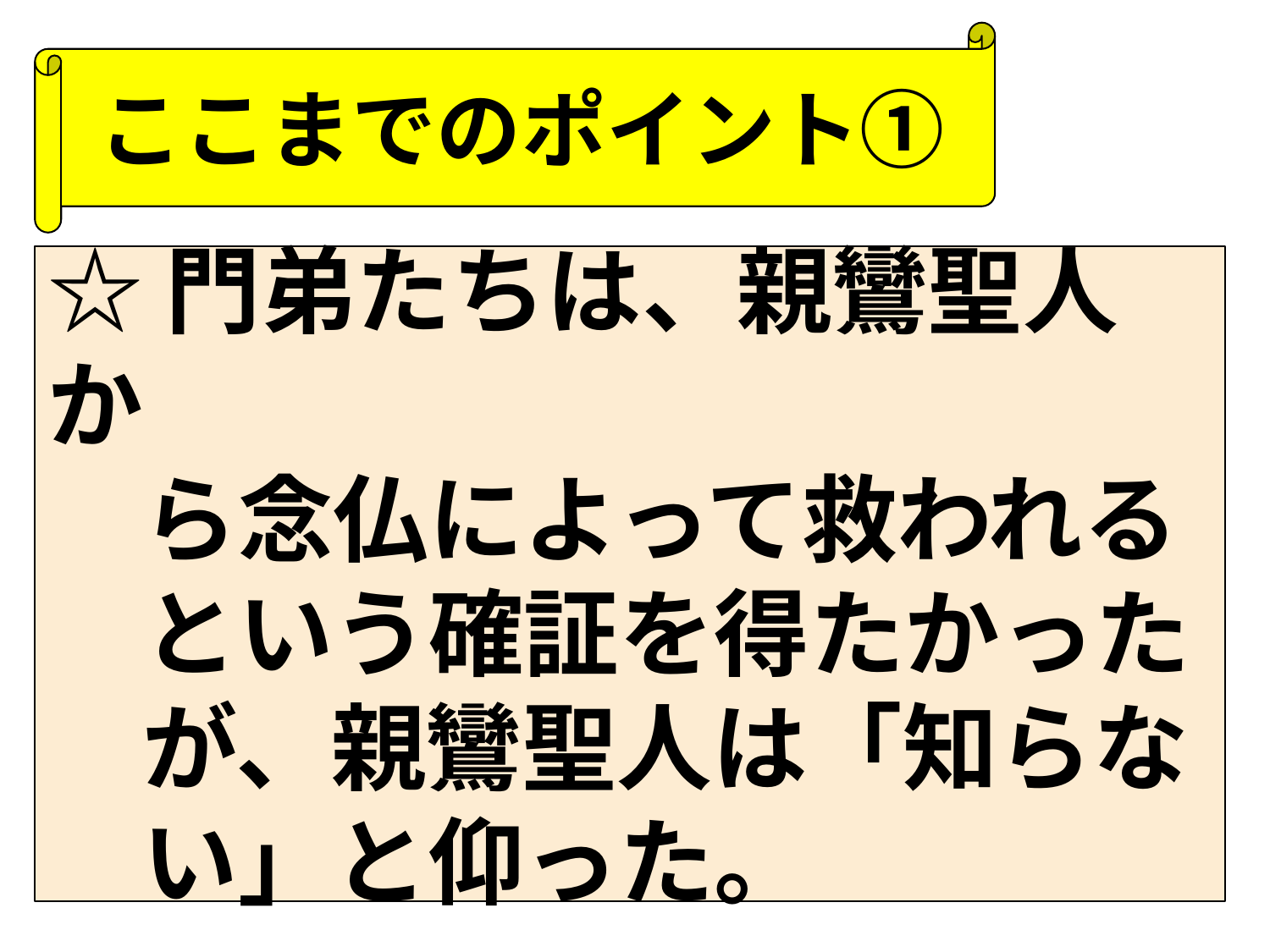

ここまでのポイント①
☆門弟たちは、親鸞聖人か
　ら念仏によって救われる
　という確証を得たかった
　が、親鸞聖人は「知らな
　い」と仰った。